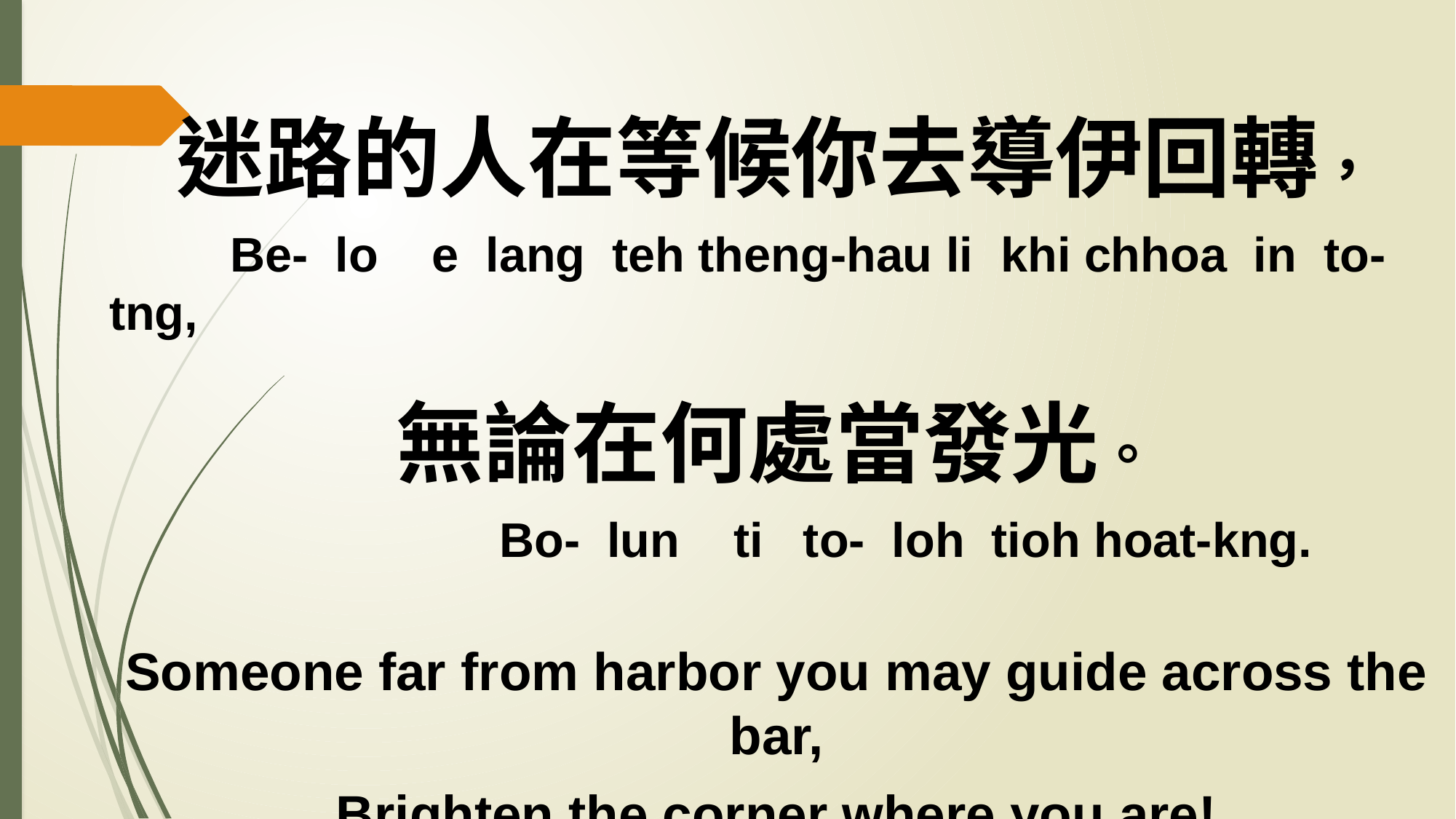

迷路的人在等候你去導伊回轉，
         Be-  lo    e  lang  teh theng-hau li  khi chhoa  in  to- tng,

無論在何處當發光。
                             Bo-  lun    ti   to-  loh  tioh hoat-kng.

Someone far from harbor you may guide across the bar,
Brighten the corner where you are!